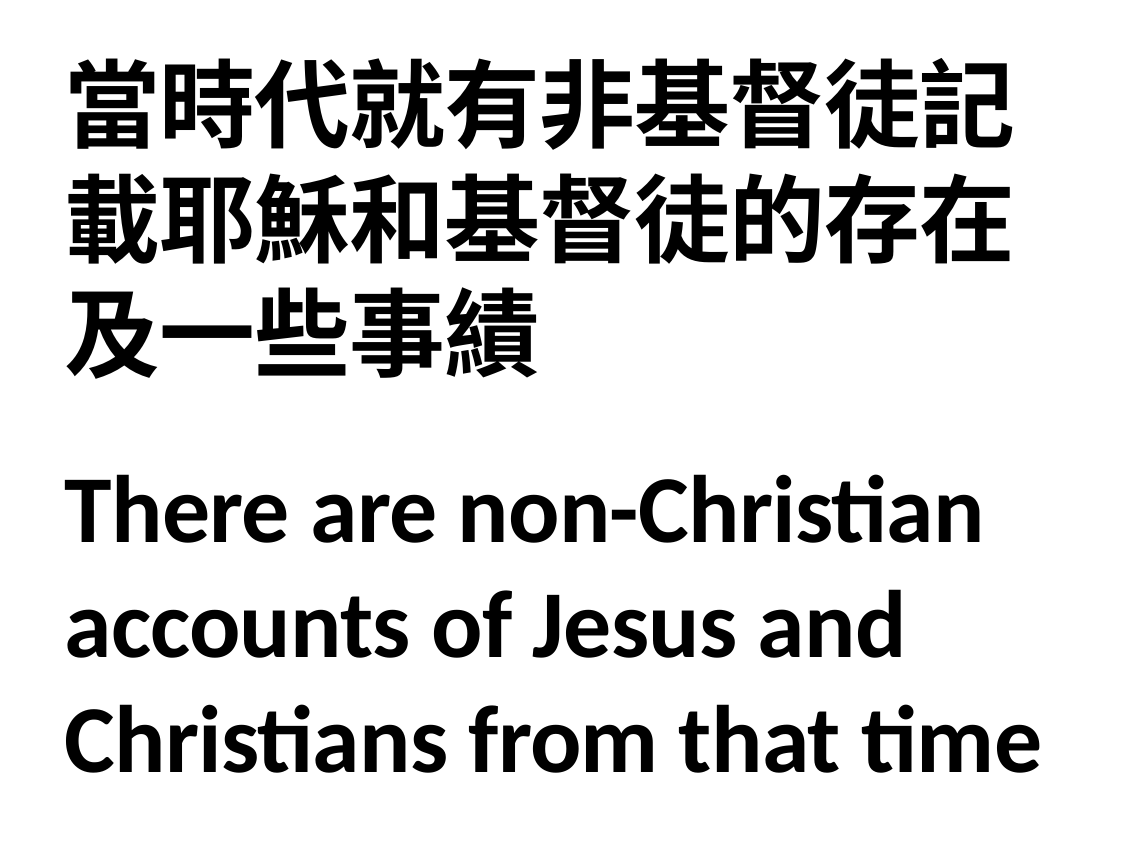

當時代就有非基督徒記載耶穌和基督徒的存在及一些事績

There are non-Christian accounts of Jesus and Christians from that time